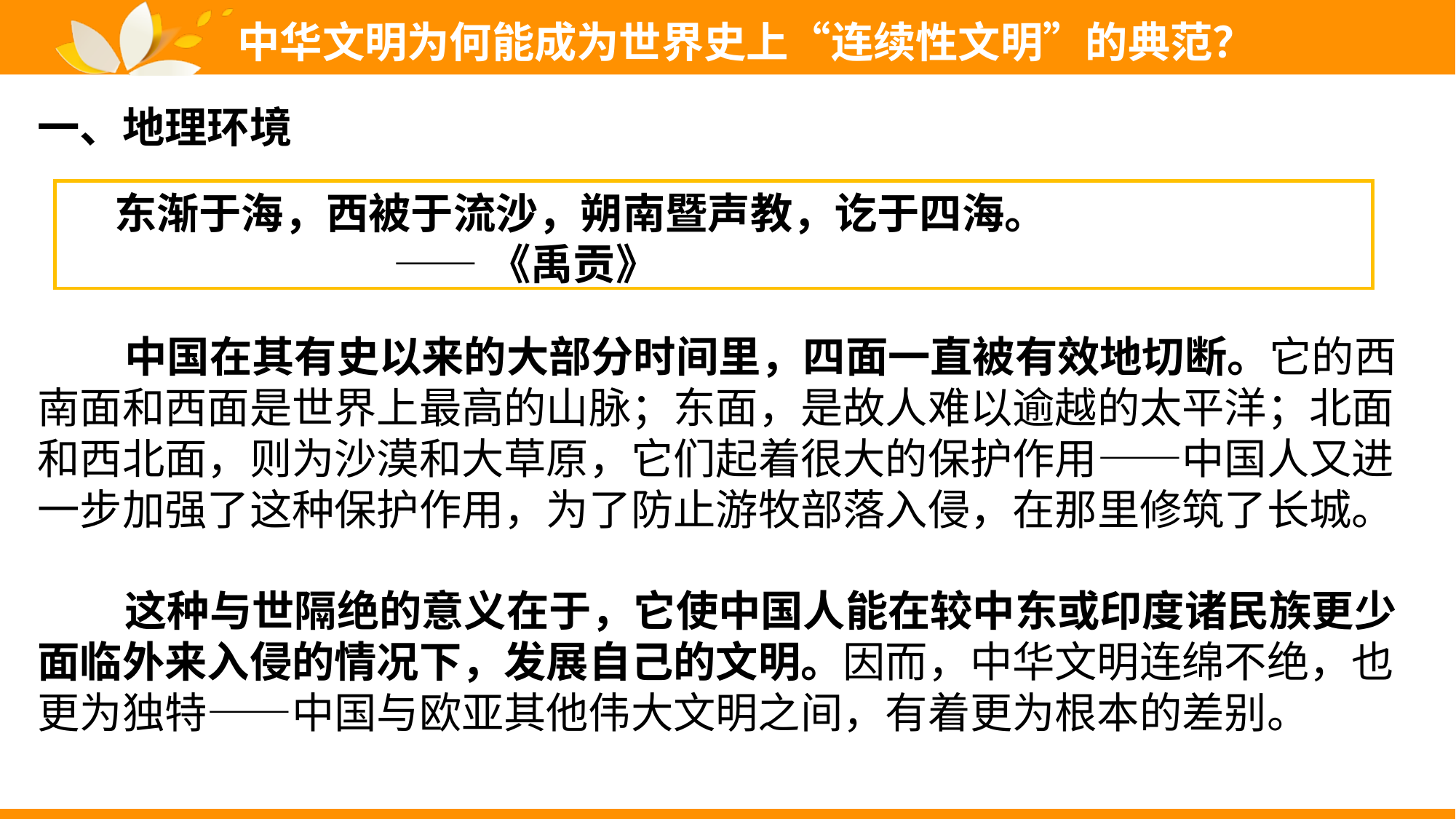

中华文明为何能成为世界史上“连续性文明”的典范？
一、地理环境
    东渐于海，西被于流沙，朔南暨声教，讫于四海。
                                  ——《禹贡》
        中国在其有史以来的大部分时间里，四面一直被有效地切断。它的西南面和西面是世界上最高的山脉；东面，是故人难以逾越的太平洋；北面和西北面，则为沙漠和大草原，它们起着很大的保护作用——中国人又进一步加强了这种保护作用，为了防止游牧部落入侵，在那里修筑了长城。
        这种与世隔绝的意义在于，它使中国人能在较中东或印度诸民族更少面临外来入侵的情况下，发展自己的文明。因而，中华文明连绵不绝，也更为独特——中国与欧亚其他伟大文明之间，有着更为根本的差别。